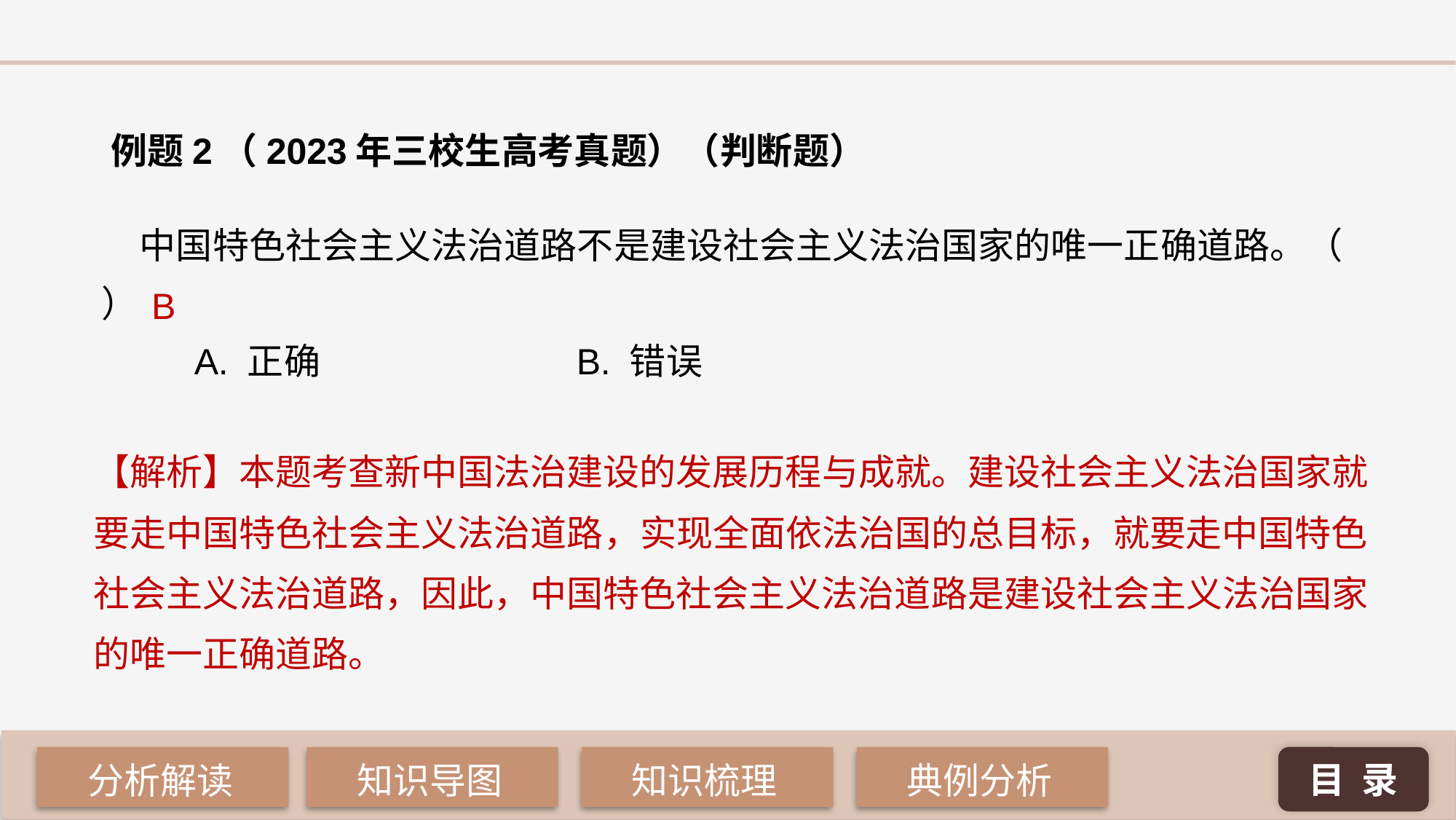

例题2（2023年三校生高考真题）（判断题）
中国特色社会主义法治道路不是建设社会主义法治国家的唯一正确道路。（        ）
A. 正确 			B. 错误
B
【解析】本题考查新中国法治建设的发展历程与成就。建设社会主义法治国家就要走中国特色社会主义法治道路，实现全面依法治国的总目标，就要走中国特色社会主义法治道路，因此，中国特色社会主义法治道路是建设社会主义法治国家的唯一正确道路。